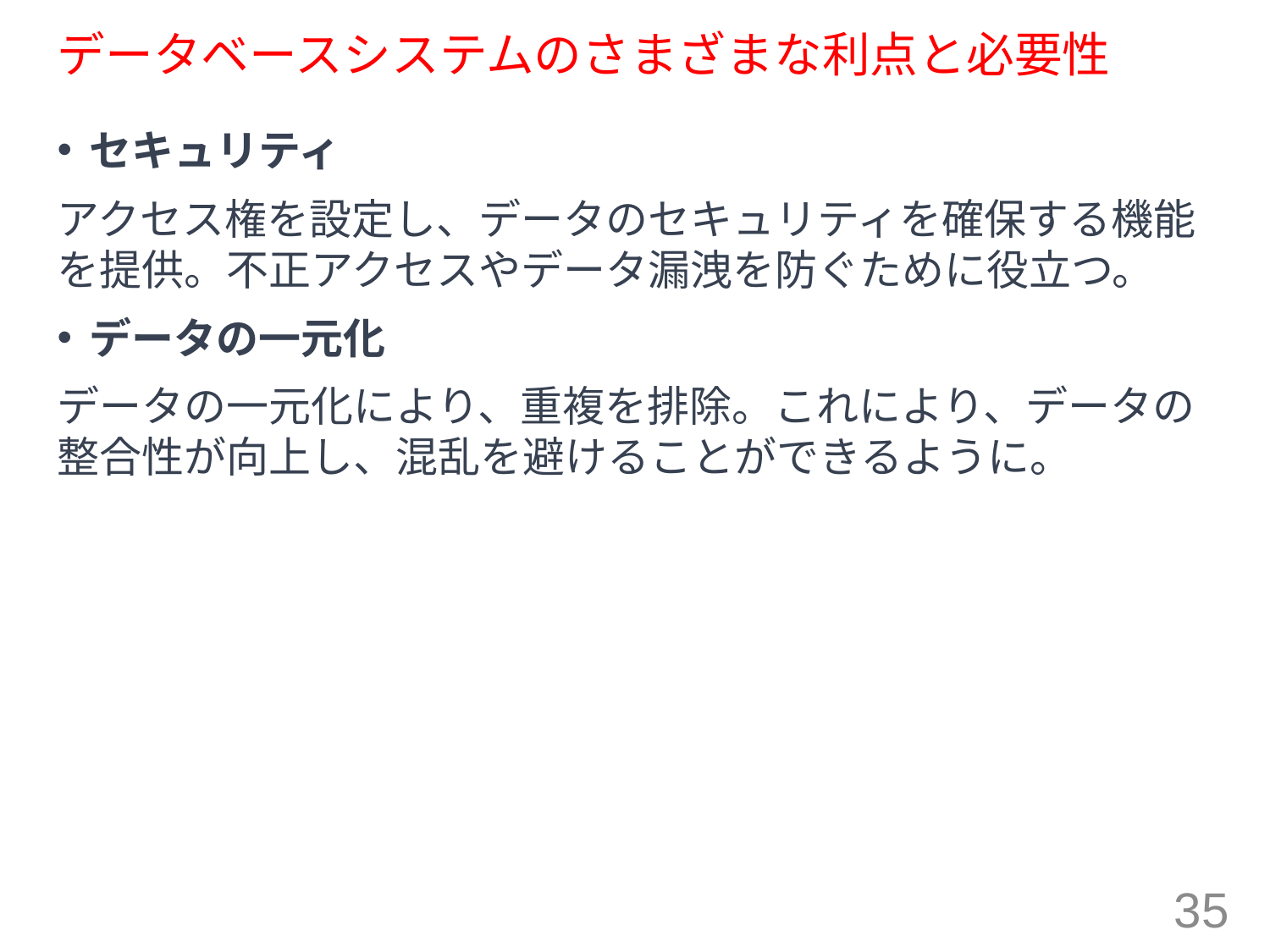

# データベースシステムのさまざまな利点と必要性
セキュリティ
アクセス権を設定し、データのセキュリティを確保する機能を提供。不正アクセスやデータ漏洩を防ぐために役立つ。
データの一元化
データの一元化により、重複を排除。これにより、データの整合性が向上し、混乱を避けることができるように。

35